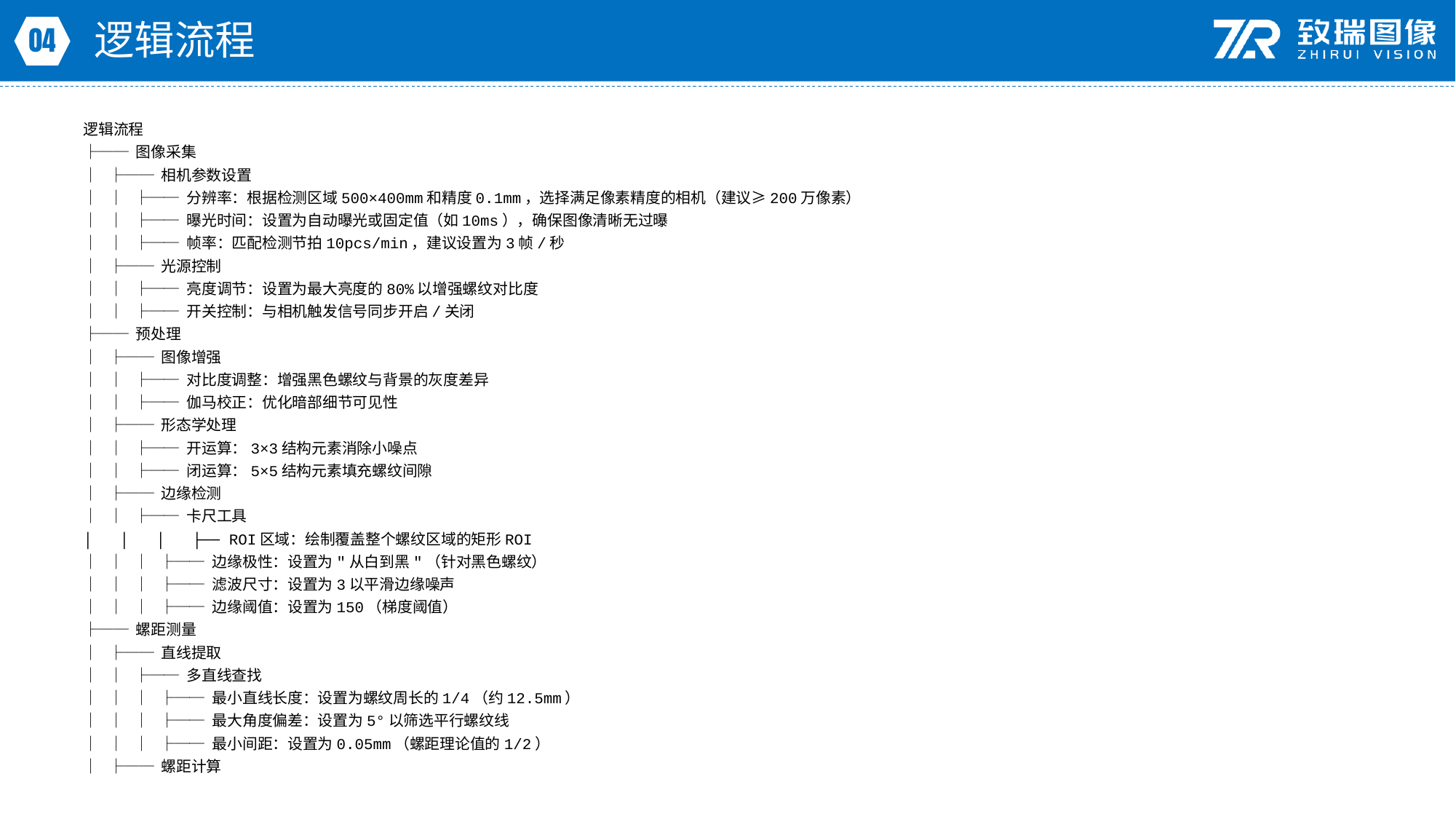

逻辑流程
04

逻辑流程
├── 图像采集
│   ├── 相机参数设置
│   │   ├── 分辨率：根据检测区域500×400mm和精度0.1mm，选择满足像素精度的相机（建议≥200万像素）
│   │   ├── 曝光时间：设置为自动曝光或固定值（如10ms），确保图像清晰无过曝
│   │   ├── 帧率：匹配检测节拍10pcs/min，建议设置为3帧/秒
│   ├── 光源控制
│   │   ├── 亮度调节：设置为最大亮度的80%以增强螺纹对比度
│   │   ├── 开关控制：与相机触发信号同步开启/关闭
├── 预处理
│   ├── 图像增强
│   │   ├── 对比度调整：增强黑色螺纹与背景的灰度差异
│   │   ├── 伽马校正：优化暗部细节可见性
│   ├── 形态学处理
│   │   ├── 开运算：3×3结构元素消除小噪点
│   │   ├── 闭运算：5×5结构元素填充螺纹间隙
│   ├── 边缘检测
│   │   ├── 卡尺工具
│   │   │   ├── ROI区域：绘制覆盖整个螺纹区域的矩形ROI
│   │   │   ├── 边缘极性：设置为"从白到黑"（针对黑色螺纹）
│   │   │   ├── 滤波尺寸：设置为3以平滑边缘噪声
│   │   │   ├── 边缘阈值：设置为150（梯度阈值）
├── 螺距测量
│   ├── 直线提取
│   │   ├── 多直线查找
│   │   │   ├── 最小直线长度：设置为螺纹周长的1/4（约12.5mm）
│   │   │   ├── 最大角度偏差：设置为5°以筛选平行螺纹线
│   │   │   ├── 最小间距：设置为0.05mm（螺距理论值的1/2）
│   ├── 螺距计算